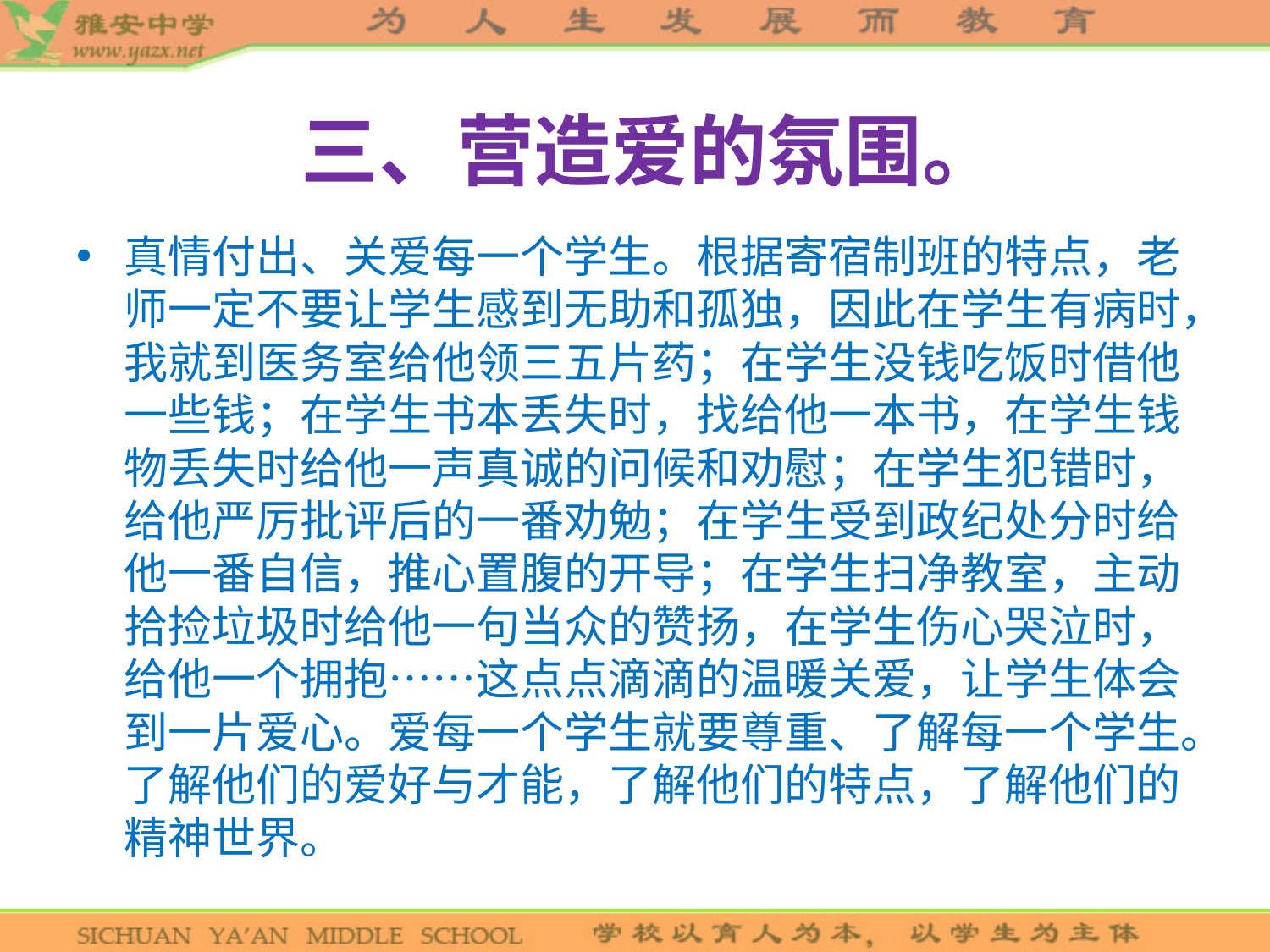

# 三、营造爱的氛围。
真情付出、关爱每一个学生。根据寄宿制班的特点，老师一定不要让学生感到无助和孤独，因此在学生有病时，我就到医务室给他领三五片药；在学生没钱吃饭时借他一些钱；在学生书本丢失时，找给他一本书，在学生钱物丢失时给他一声真诚的问候和劝慰；在学生犯错时，给他严厉批评后的一番劝勉；在学生受到政纪处分时给他一番自信，推心置腹的开导；在学生扫净教室，主动拾捡垃圾时给他一句当众的赞扬，在学生伤心哭泣时，给他一个拥抱……这点点滴滴的温暖关爱，让学生体会到一片爱心。爱每一个学生就要尊重、了解每一个学生。了解他们的爱好与才能，了解他们的特点，了解他们的精神世界。